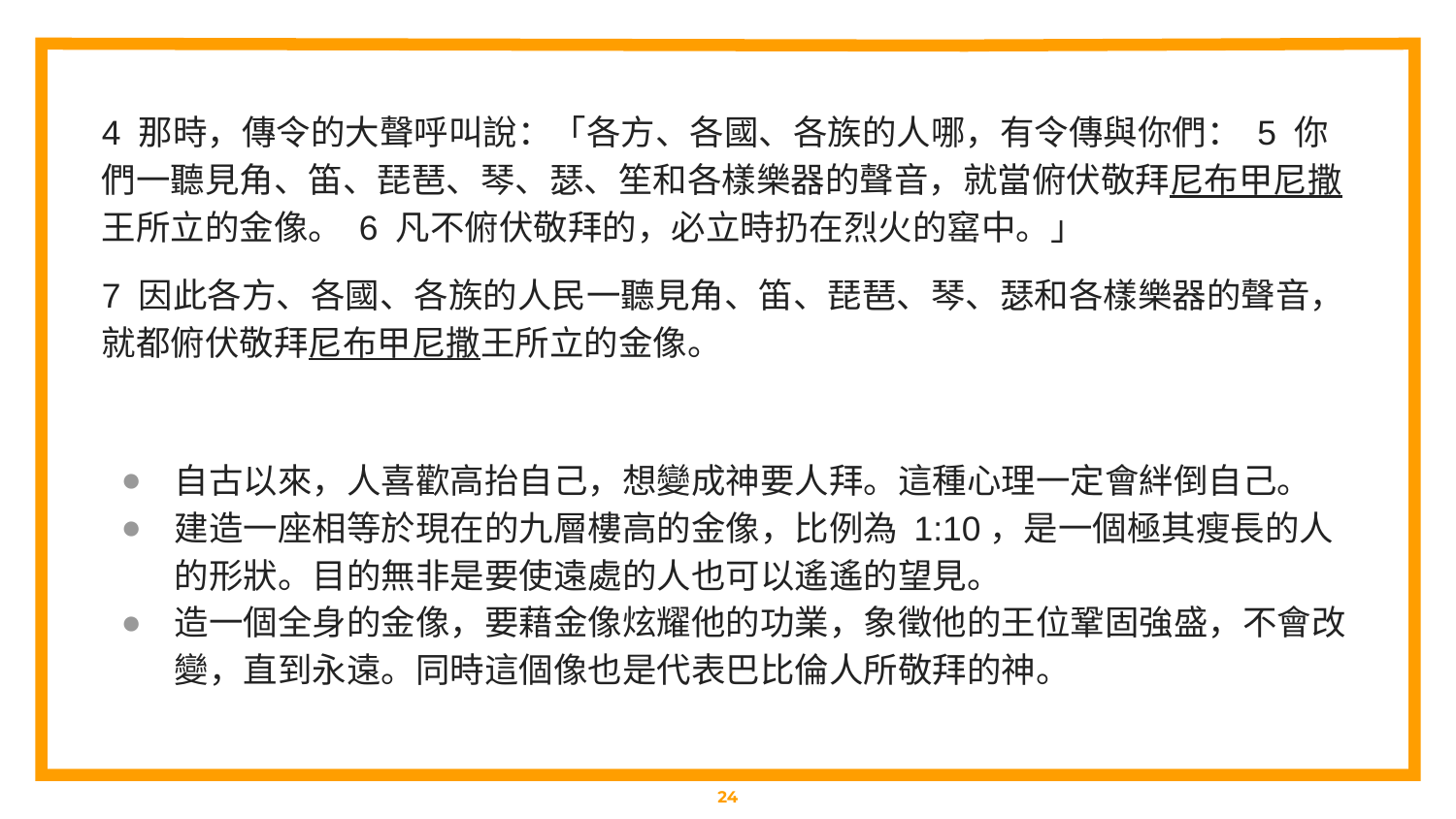

4 那時，傳令的大聲呼叫說：「各方、各國、各族的人哪，有令傳與你們： 5 你們一聽見角、笛、琵琶、琴、瑟、笙和各樣樂器的聲音，就當俯伏敬拜尼布甲尼撒王所立的金像。 6 凡不俯伏敬拜的，必立時扔在烈火的窰中。」
7 因此各方、各國、各族的人民一聽見角、笛、琵琶、琴、瑟和各樣樂器的聲音，就都俯伏敬拜尼布甲尼撒王所立的金像。

自古以來，人喜歡高抬自己，想變成神要人拜。這種心理一定會絆倒自己。
建造一座相等於現在的九層樓高的金像，比例為 1:10，是一個極其瘦長的人的形狀。目的無非是要使遠處的人也可以遙遙的望見。
造一個全身的金像，要藉金像炫耀他的功業，象徵他的王位鞏固強盛，不會改變，直到永遠。同時這個像也是代表巴比倫人所敬拜的神。
24